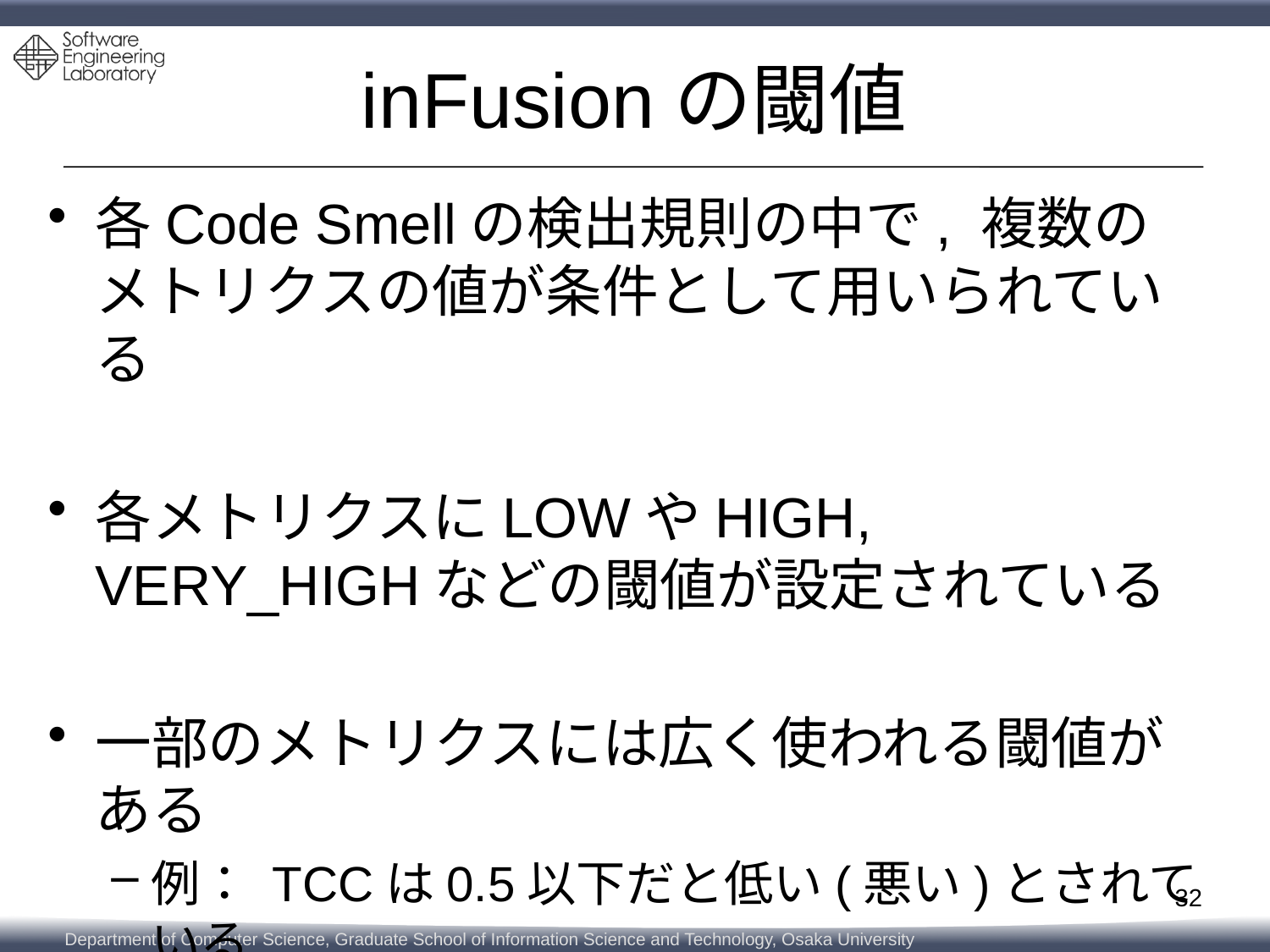

# inFusionの閾値
各Code Smellの検出規則の中で, 複数のメトリクスの値が条件として用いられている

各メトリクスにLOWやHIGH, VERY_HIGHなどの閾値が設定されている

一部のメトリクスには広く使われる閾値がある
例： TCCは0.5以下だと低い(悪い)とされている
32